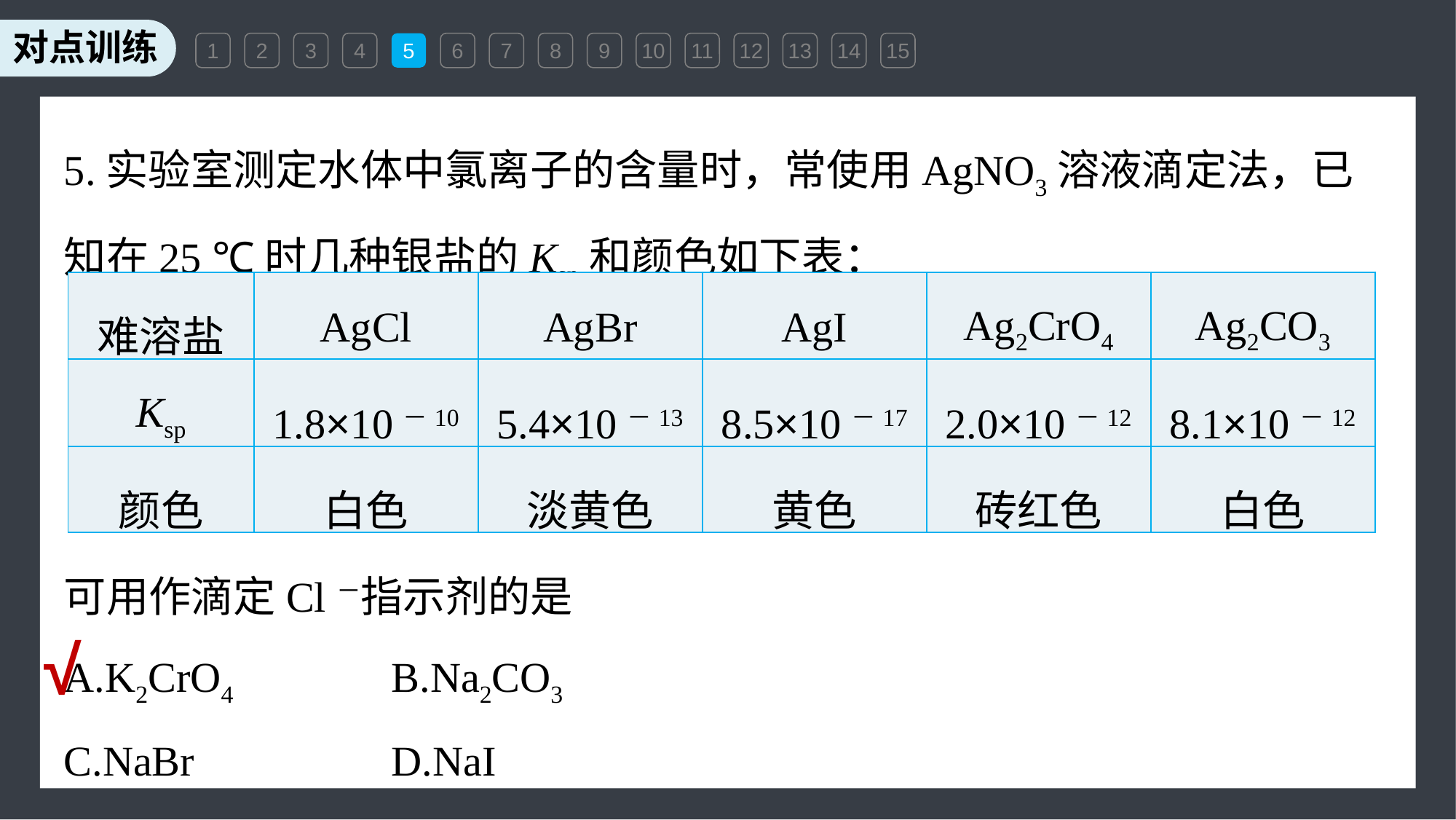

1
2
3
4
5
6
7
8
9
10
11
12
13
14
15
5.实验室测定水体中氯离子的含量时，常使用AgNO3溶液滴定法，已知在25 ℃时几种银盐的Ksp和颜色如下表：
| 难溶盐 | AgCl | AgBr | AgI | Ag2CrO4 | Ag2CO3 |
| --- | --- | --- | --- | --- | --- |
| Ksp | 1.8×10－10 | 5.4×10－13 | 8.5×10－17 | 2.0×10－12 | 8.1×10－12 |
| 颜色 | 白色 | 淡黄色 | 黄色 | 砖红色 | 白色 |
可用作滴定Cl－指示剂的是
A.K2CrO4  		B.Na2CO3
C.NaBr  		D.NaI
√